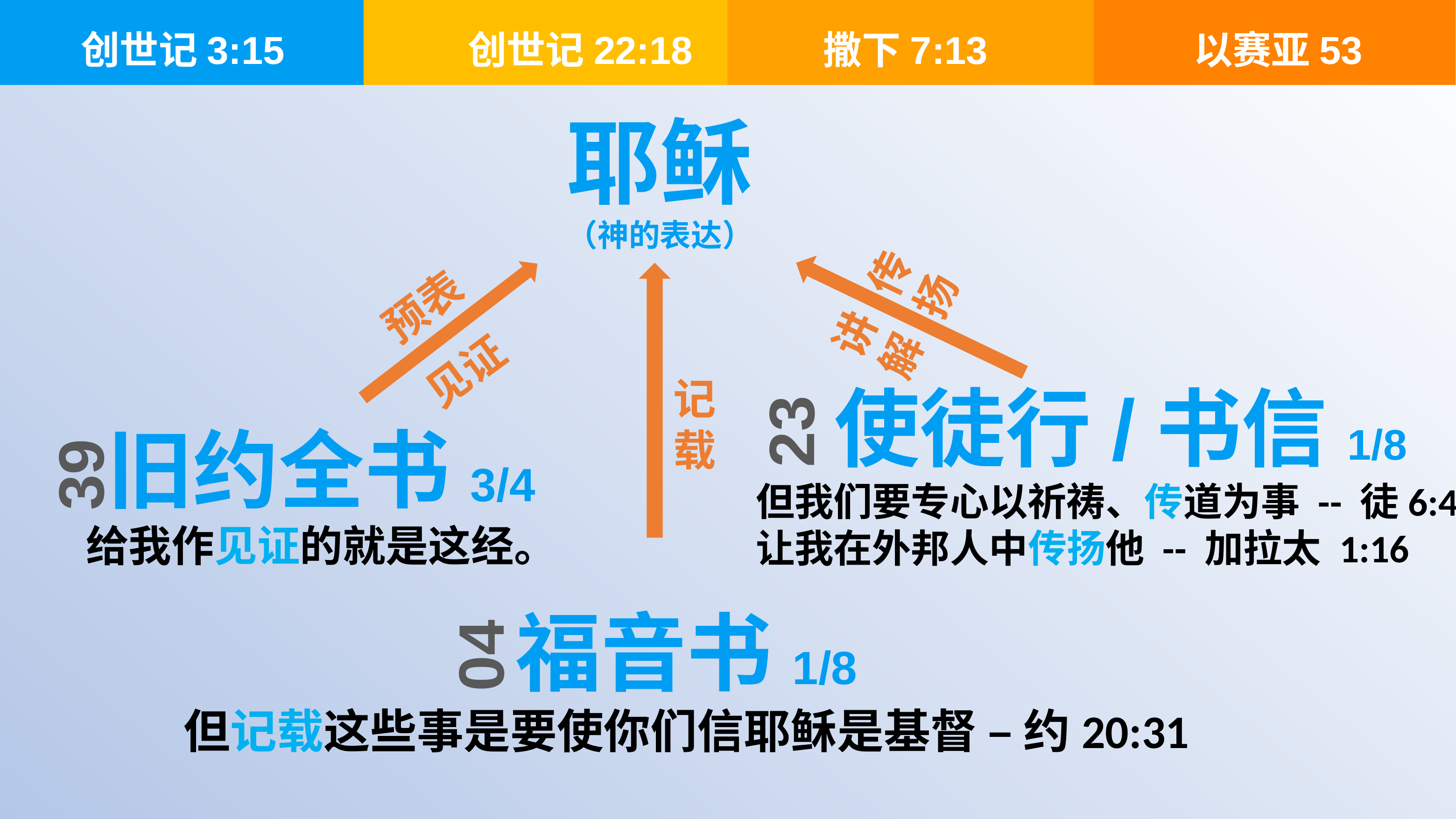

创世记22:18
撒下7:13
以赛亚53
创世记3:15
耶稣
（神的表达）
传扬
预表
讲解

见证
记
载
   使徒行/书信1/8
但我们要专心以祈祷、传道为事 -- 徒6:4
让我在外邦人中传扬他 -- 加拉太 1:16

23
旧约全书3/4
给我作见证的就是这经。
39
福音书1/8
但记载这些事是要使你们信耶稣是基督 – 约20:31
04